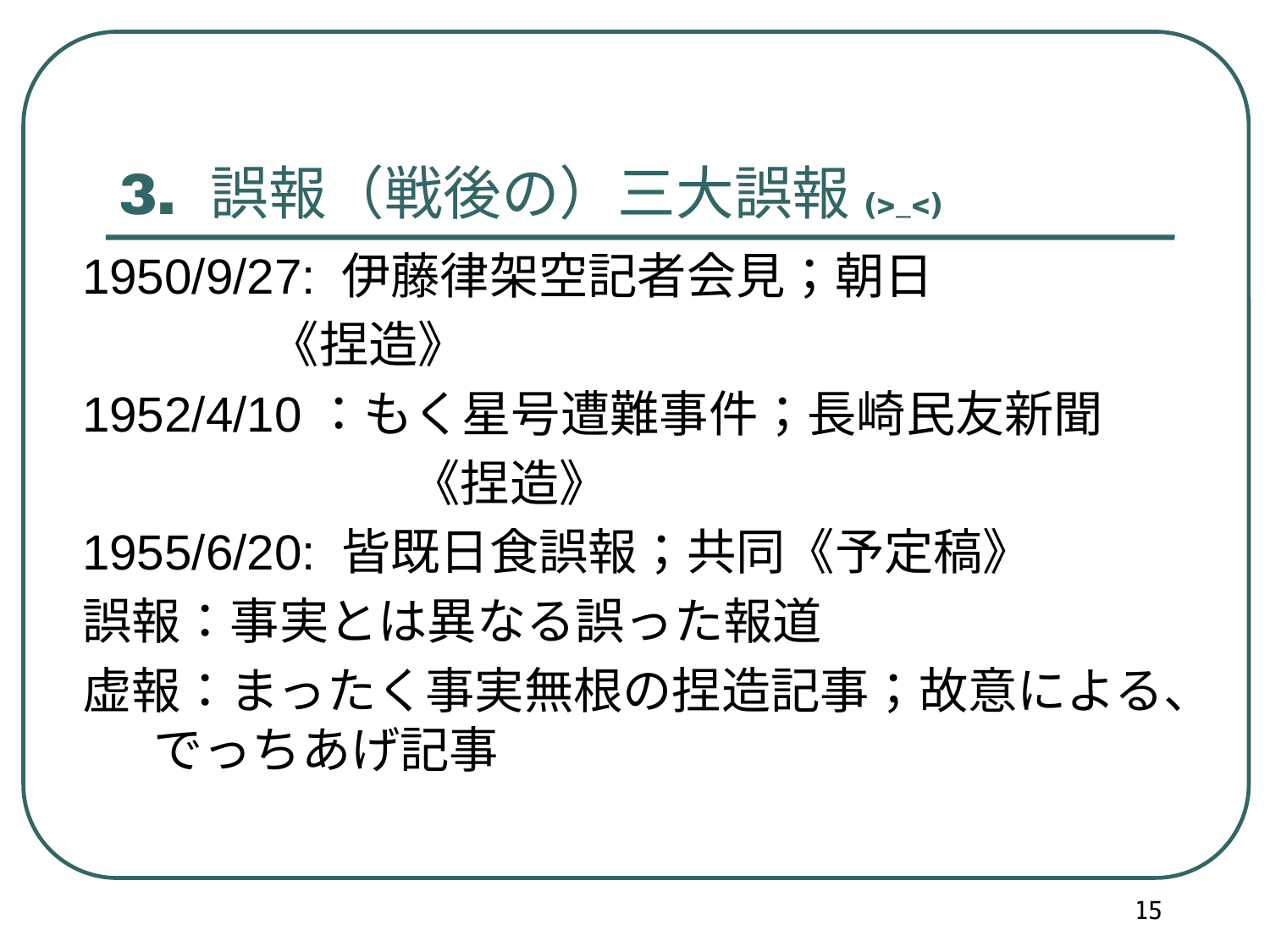

3. 誤報（戦後の）三大誤報(>_<)
1950/9/27: 伊藤律架空記者会見；朝日
                《捏造》
1952/4/10：もく星号遭難事件；長崎民友新聞
　　　　　   　《捏造》
1955/6/20: 皆既日食誤報；共同《予定稿》
誤報：事実とは異なる誤った報道
虚報：まったく事実無根の捏造記事；故意による、でっちあげ記事
15